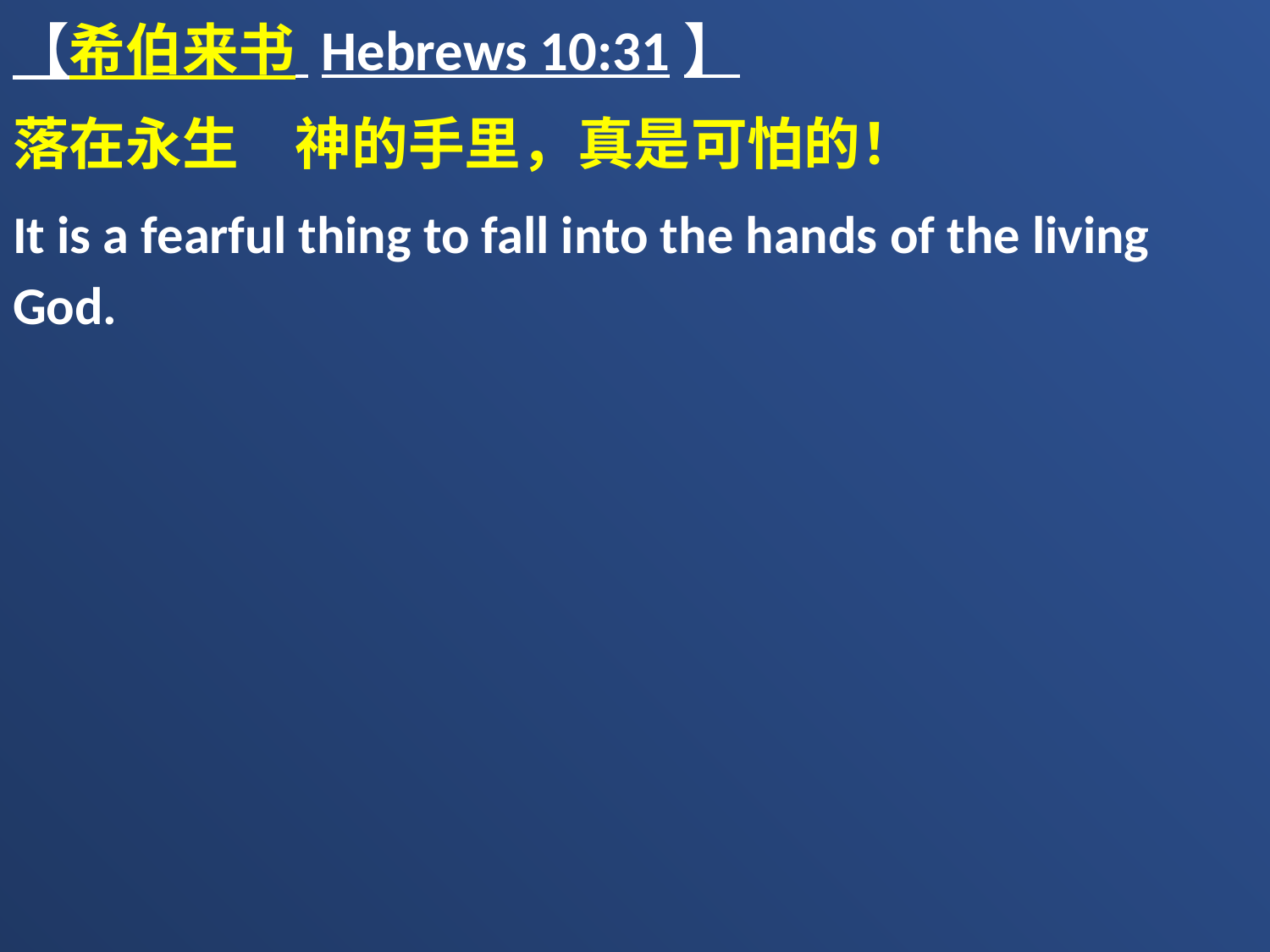

【希伯来书 Hebrews 10:31】
落在永生　神的手里，真是可怕的！
It is a fearful thing to fall into the hands of the living God.